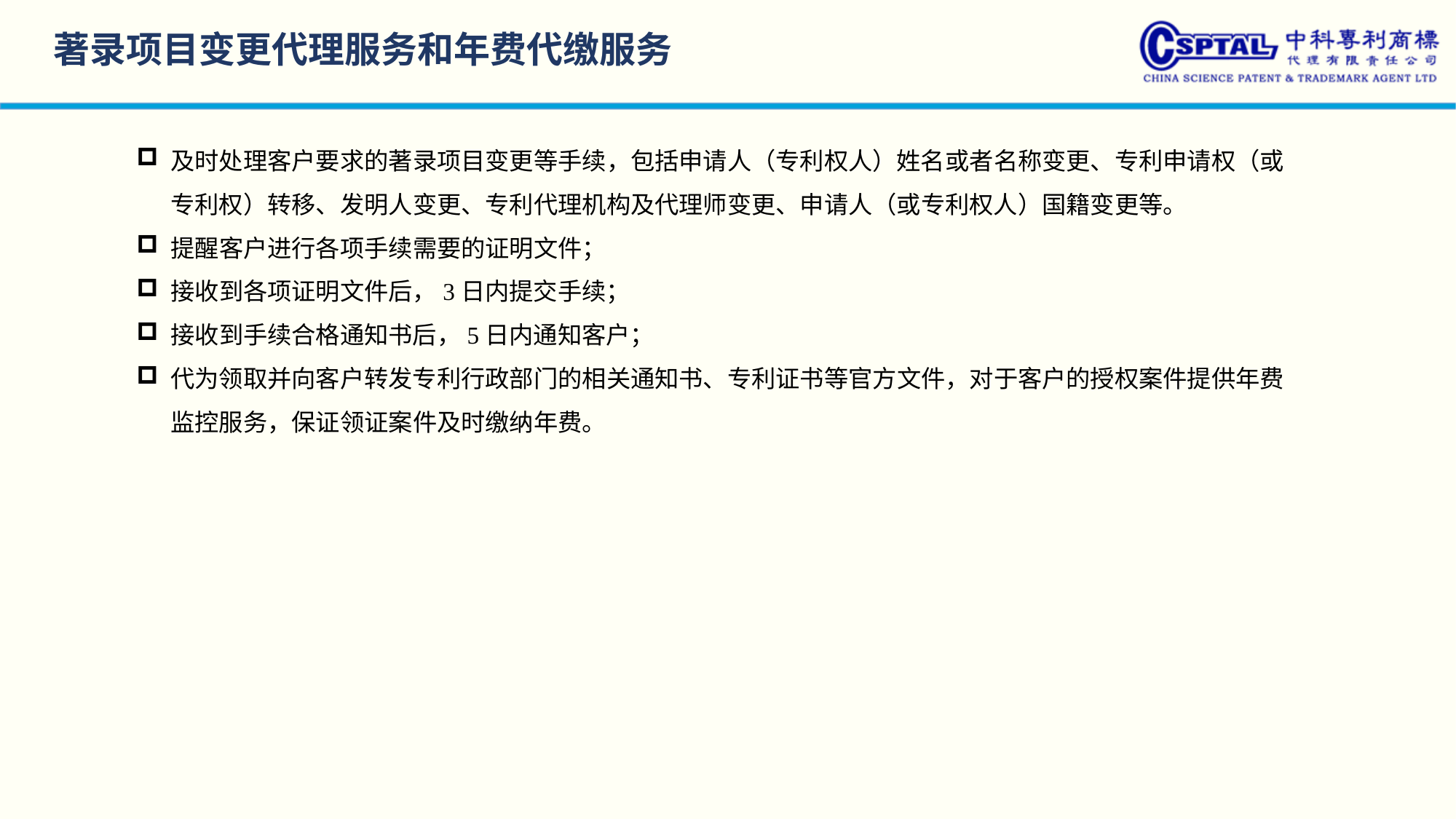

著录项目变更代理服务和年费代缴服务
及时处理客户要求的著录项目变更等手续，包括申请人（专利权人）姓名或者名称变更、专利申请权（或专利权）转移、发明人变更、专利代理机构及代理师变更、申请人（或专利权人）国籍变更等。
提醒客户进行各项手续需要的证明文件；
接收到各项证明文件后，3日内提交手续；
接收到手续合格通知书后，5日内通知客户；
代为领取并向客户转发专利行政部门的相关通知书、专利证书等官方文件，对于客户的授权案件提供年费监控服务，保证领证案件及时缴纳年费。